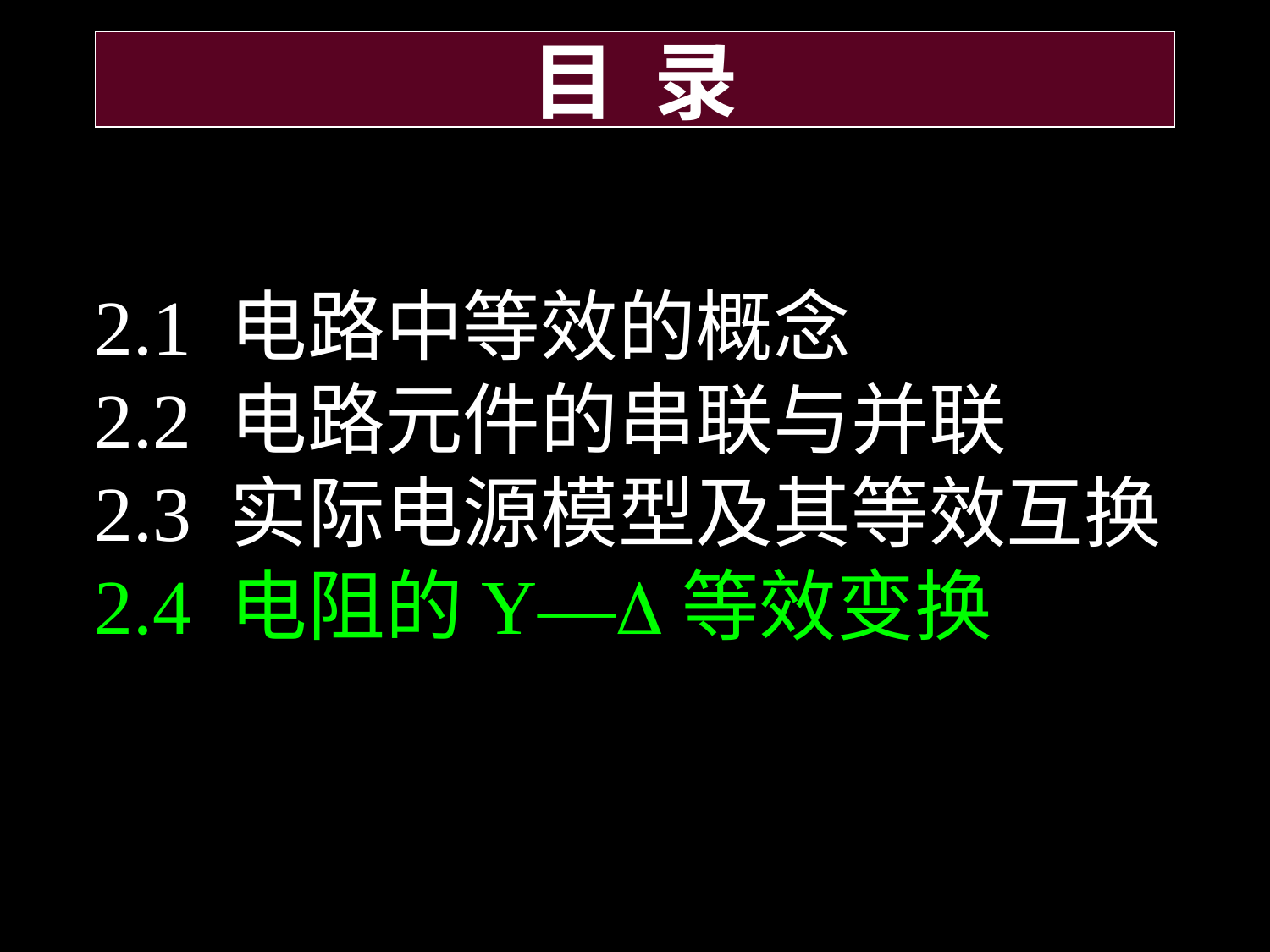

# 目  录
2.1 电路中等效的概念
2.2 电路元件的串联与并联
2.3 实际电源模型及其等效互换
2.4 电阻的Y—Δ等效变换